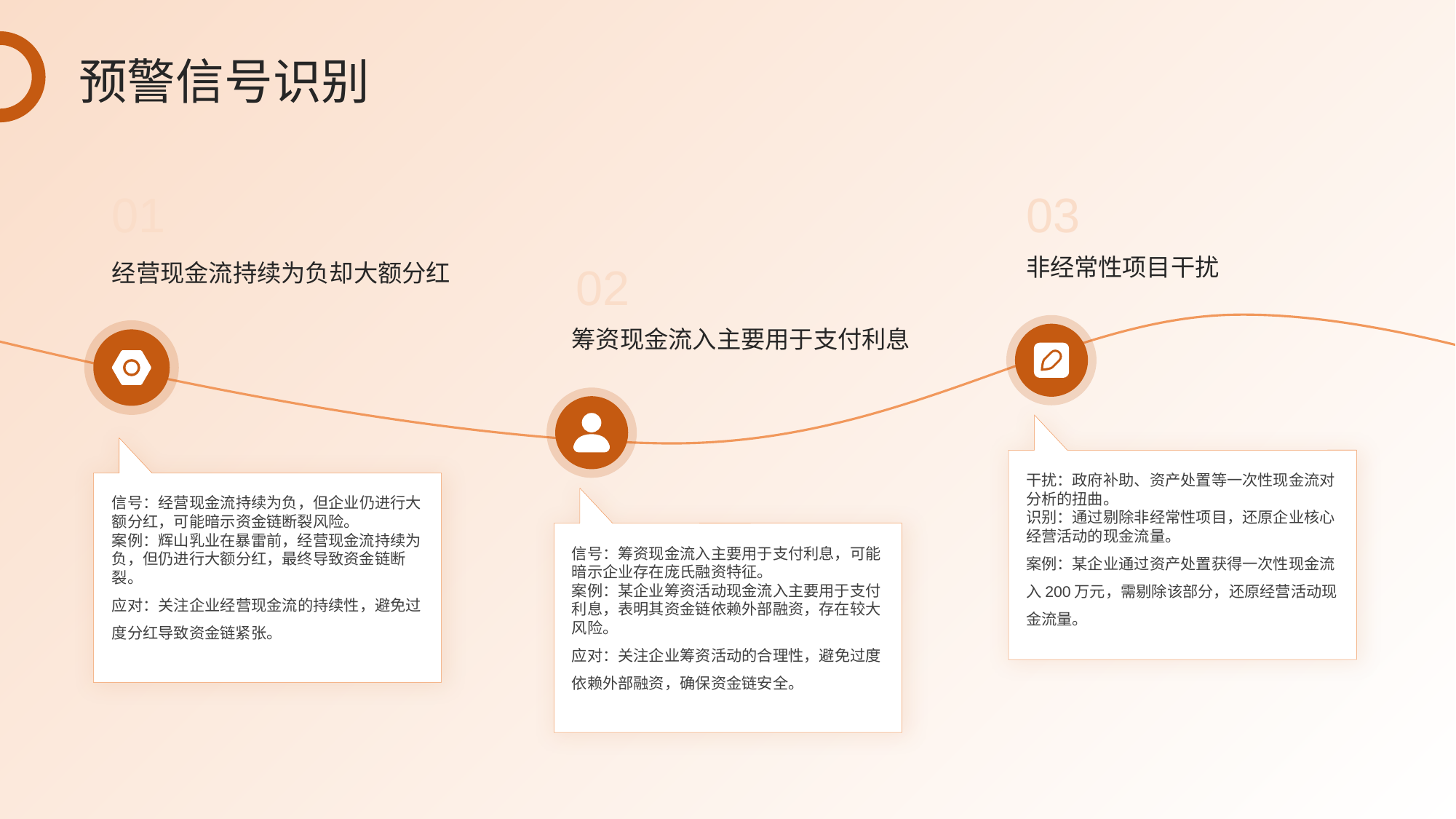

预警信号识别
01
03
非经常性项目干扰
经营现金流持续为负却大额分红
02

筹资现金流入主要用于支付利息

干扰：政府补助、资产处置等一次性现金流对分析的扭曲。
识别：通过剔除非经常性项目，还原企业核心经营活动的现金流量。
案例：某企业通过资产处置获得一次性现金流入200万元，需剔除该部分，还原经营活动现金流量。

信号：经营现金流持续为负，但企业仍进行大额分红，可能暗示资金链断裂风险。
案例：辉山乳业在暴雷前，经营现金流持续为负，但仍进行大额分红，最终导致资金链断裂。
应对：关注企业经营现金流的持续性，避免过度分红导致资金链紧张。
信号：筹资现金流入主要用于支付利息，可能暗示企业存在庞氏融资特征。
案例：某企业筹资活动现金流入主要用于支付利息，表明其资金链依赖外部融资，存在较大风险。
应对：关注企业筹资活动的合理性，避免过度依赖外部融资，确保资金链安全。